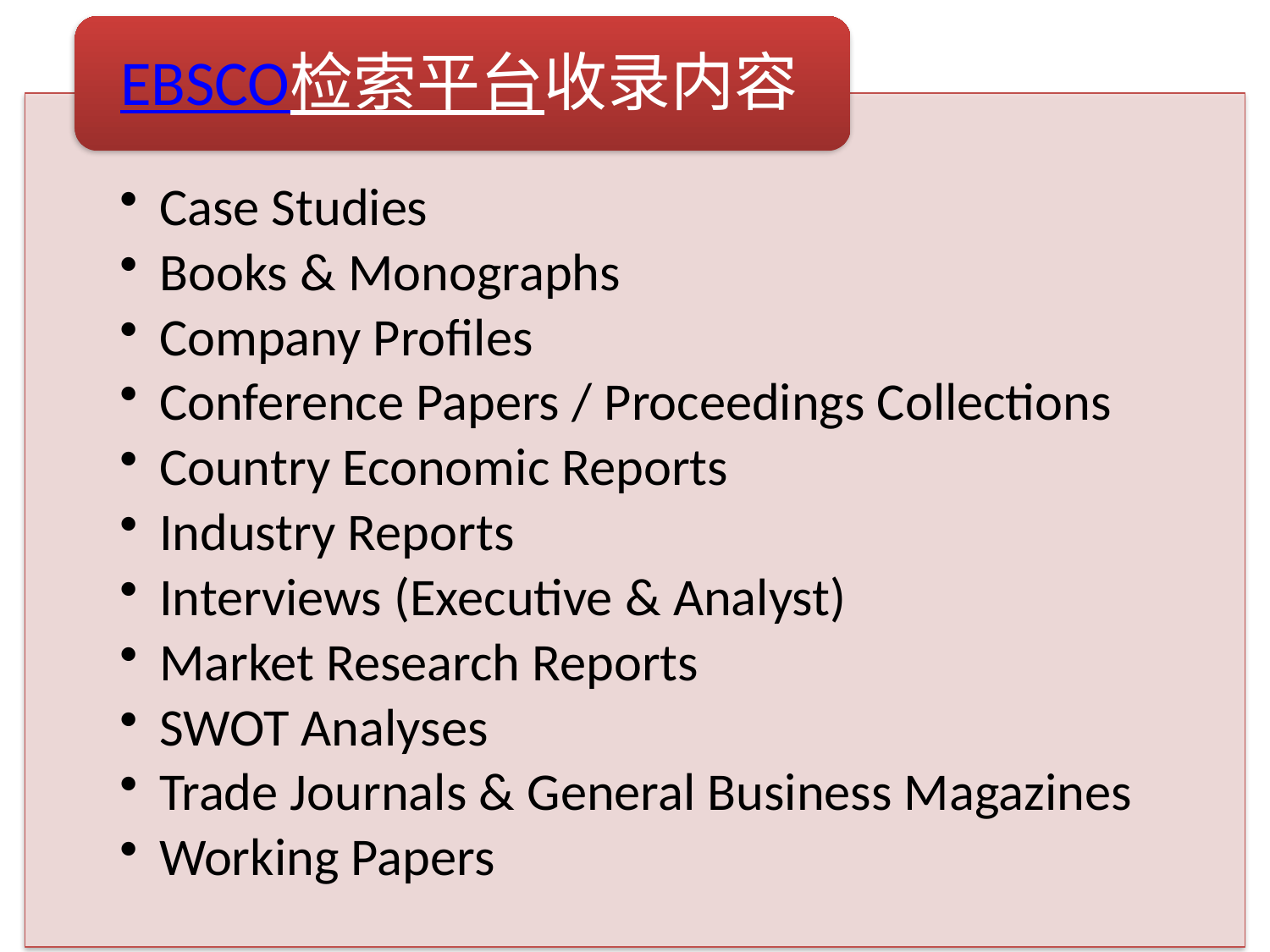

Case Studies
Books & Monographs
Company Profiles
Conference Papers / Proceedings Collections
Country Economic Reports
Industry Reports
Interviews (Executive & Analyst)
Market Research Reports
SWOT Analyses
Trade Journals & General Business Magazines
Working Papers
EBSCO检索平台收录内容